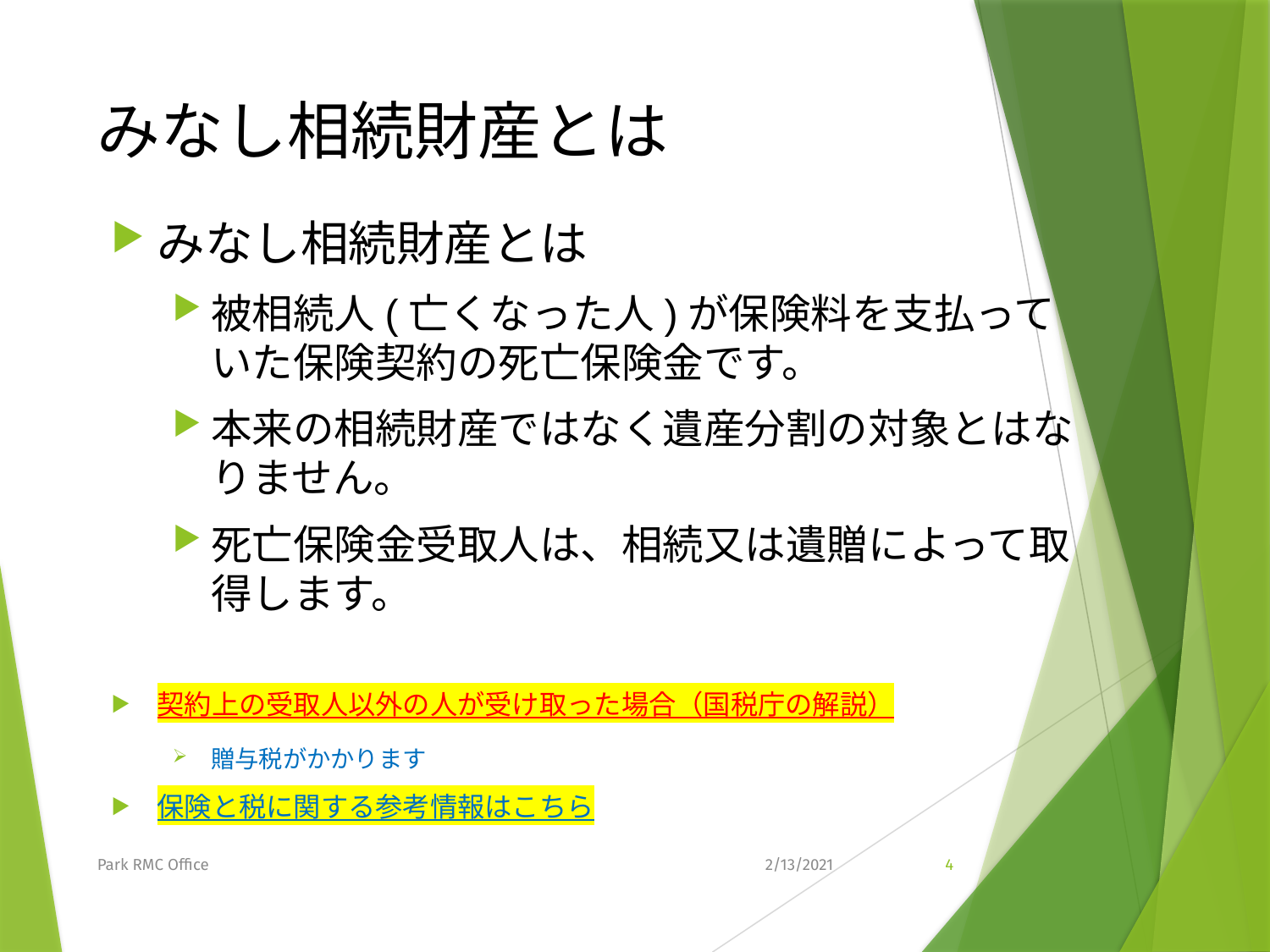

# みなし相続財産とは
みなし相続財産とは
被相続人(亡くなった人)が保険料を支払っていた保険契約の死亡保険金です。
本来の相続財産ではなく遺産分割の対象とはなりません。
死亡保険金受取人は、相続又は遺贈によって取得します。

契約上の受取人以外の人が受け取った場合（国税庁の解説）
贈与税がかかります
保険と税に関する参考情報はこちら
Park RMC Office
2/13/2021
4